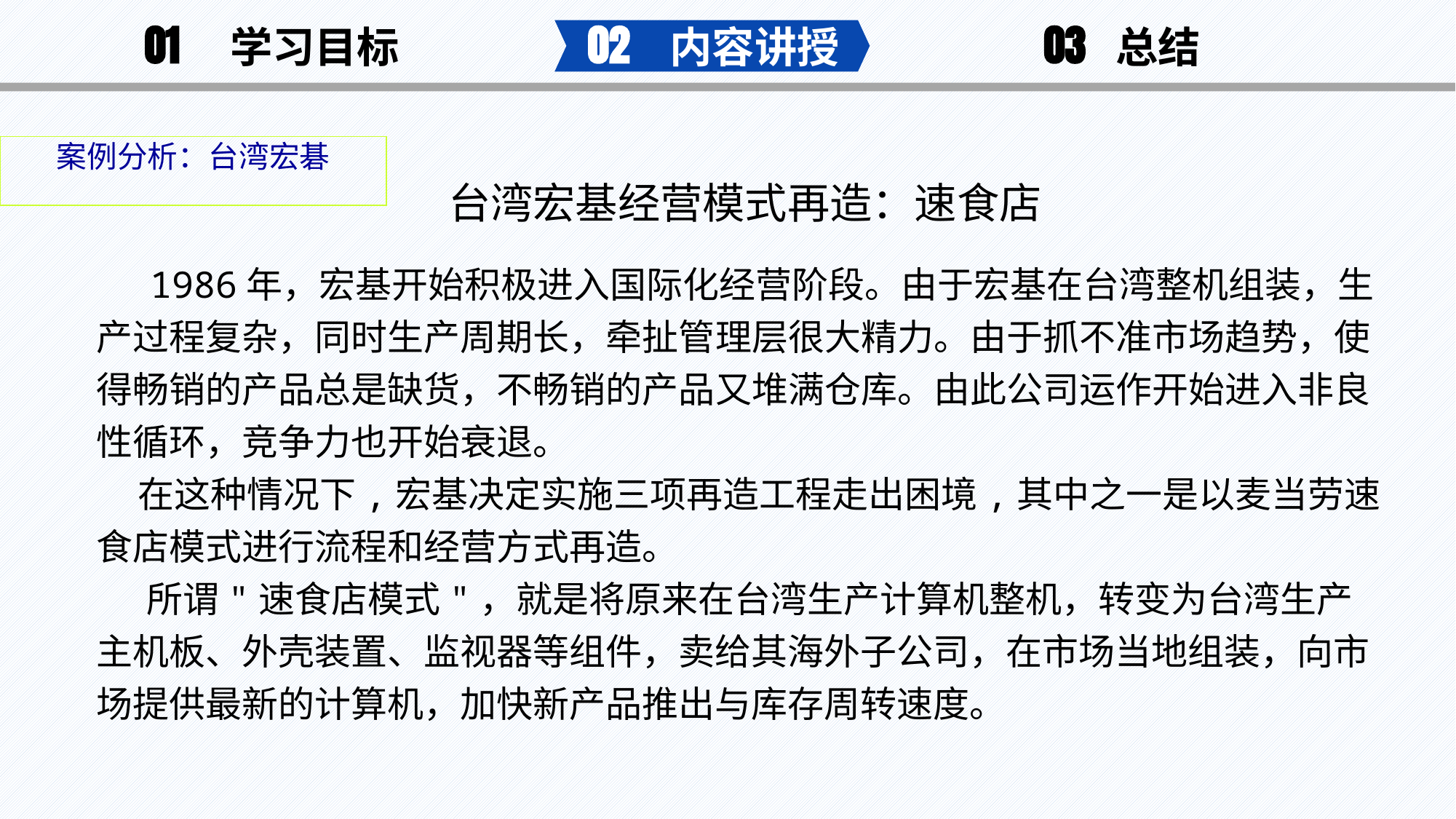

02   内容讲授
03  总结
01    学习目标

案例分析：台湾宏碁

台湾宏基经营模式再造：速食店
       1986年，宏基开始积极进入国际化经营阶段。由于宏基在台湾整机组装，生产过程复杂，同时生产周期长，牵扯管理层很大精力。由于抓不准市场趋势，使得畅销的产品总是缺货，不畅销的产品又堆满仓库。由此公司运作开始进入非良性循环，竞争力也开始衰退。
    在这种情况下,宏基决定实施三项再造工程走出困境,其中之一是以麦当劳速食店模式进行流程和经营方式再造。
       所谓"速食店模式"，就是将原来在台湾生产计算机整机，转变为台湾生产主机板、外壳装置、监视器等组件，卖给其海外子公司，在市场当地组装，向市场提供最新的计算机，加快新产品推出与库存周转速度。